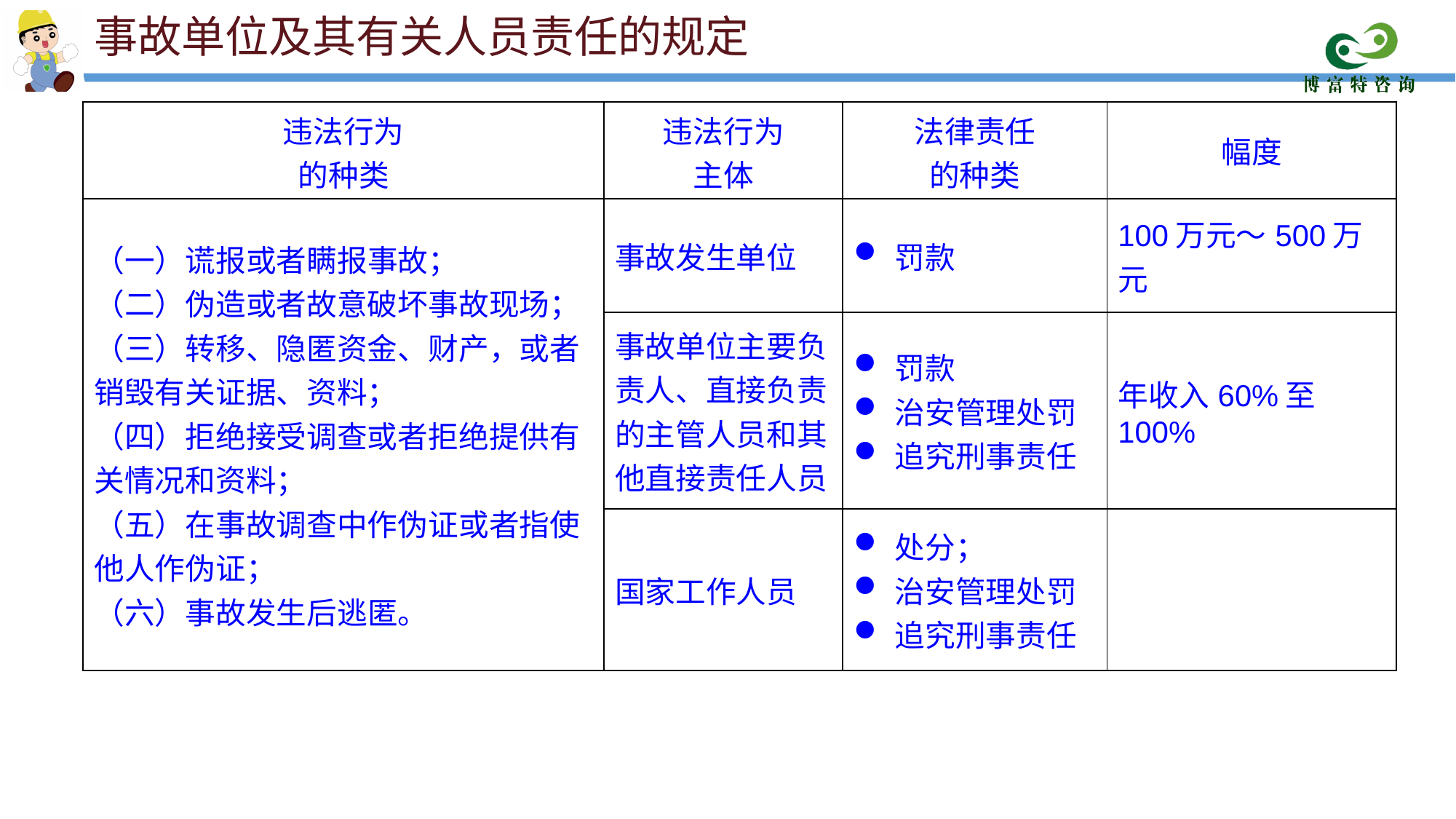

事故单位及其有关人员责任的规定
| 违法行为 的种类 | 违法行为 主体 | 法律责任 的种类 | 幅度 |
| --- | --- | --- | --- |
| （一）谎报或者瞒报事故； （二）伪造或者故意破坏事故现场； （三）转移、隐匿资金、财产，或者销毁有关证据、资料； （四）拒绝接受调查或者拒绝提供有关情况和资料； （五）在事故调查中作伪证或者指使他人作伪证； （六）事故发生后逃匿。 | 事故发生单位 | 罚款 | 100万元～500万元 |
|  | 事故单位主要负责人、直接负责的主管人员和其他直接责任人员 | 罚款 治安管理处罚 追究刑事责任 | 年收入60%至100% |
|  | 国家工作人员 | 处分； 治安管理处罚 追究刑事责任 |  |